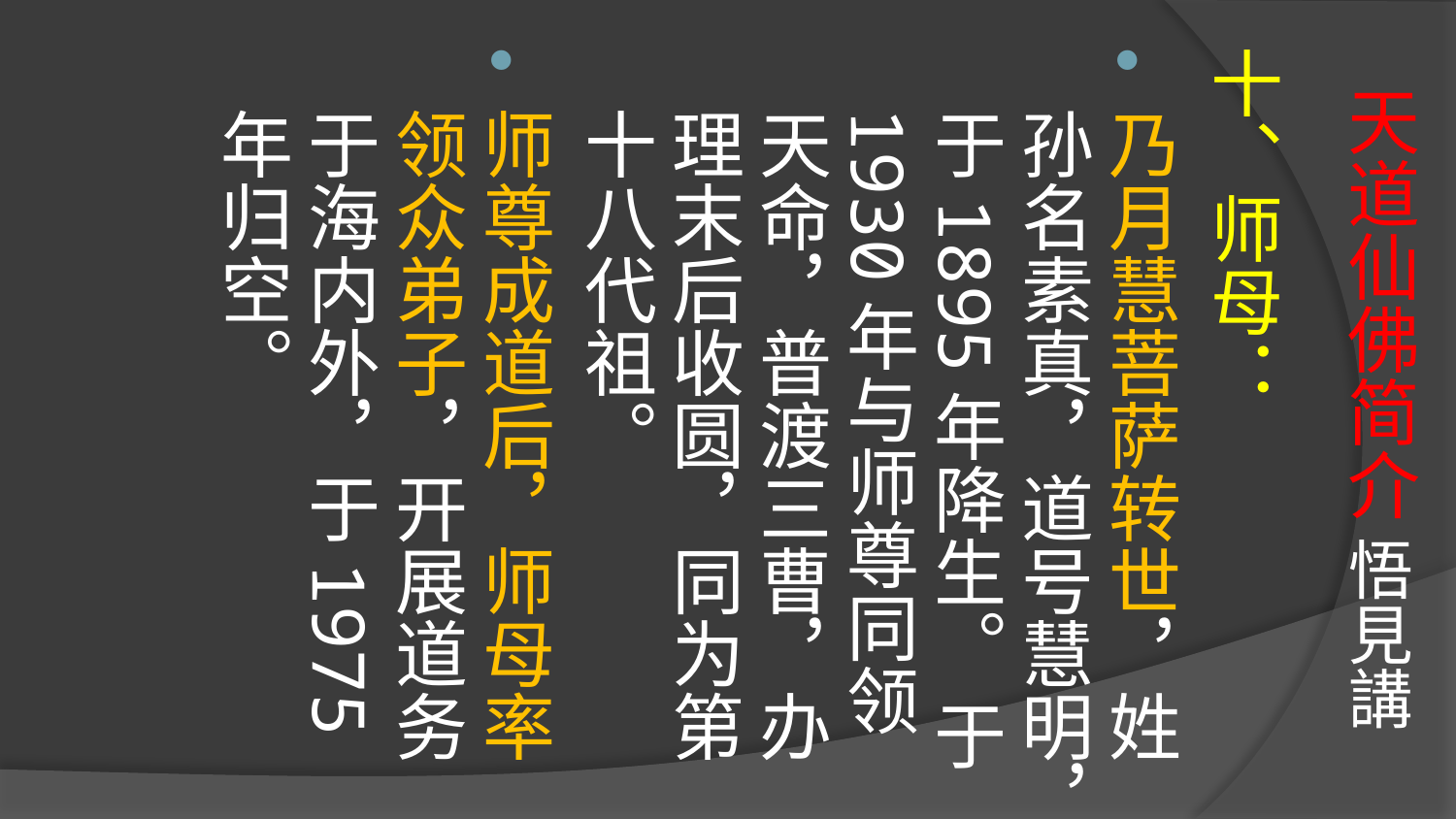

# 天道仙佛简介 悟見講
十、师母：
乃月慧菩萨转世，姓孙名素真，道号慧明，于1895年降生。 于1930年与师尊同领天命，普渡三曹，办理末后收圆，同为第十八代祖。
师尊成道后，师母率领众弟子，开展道务于海内外，于1975年归空。